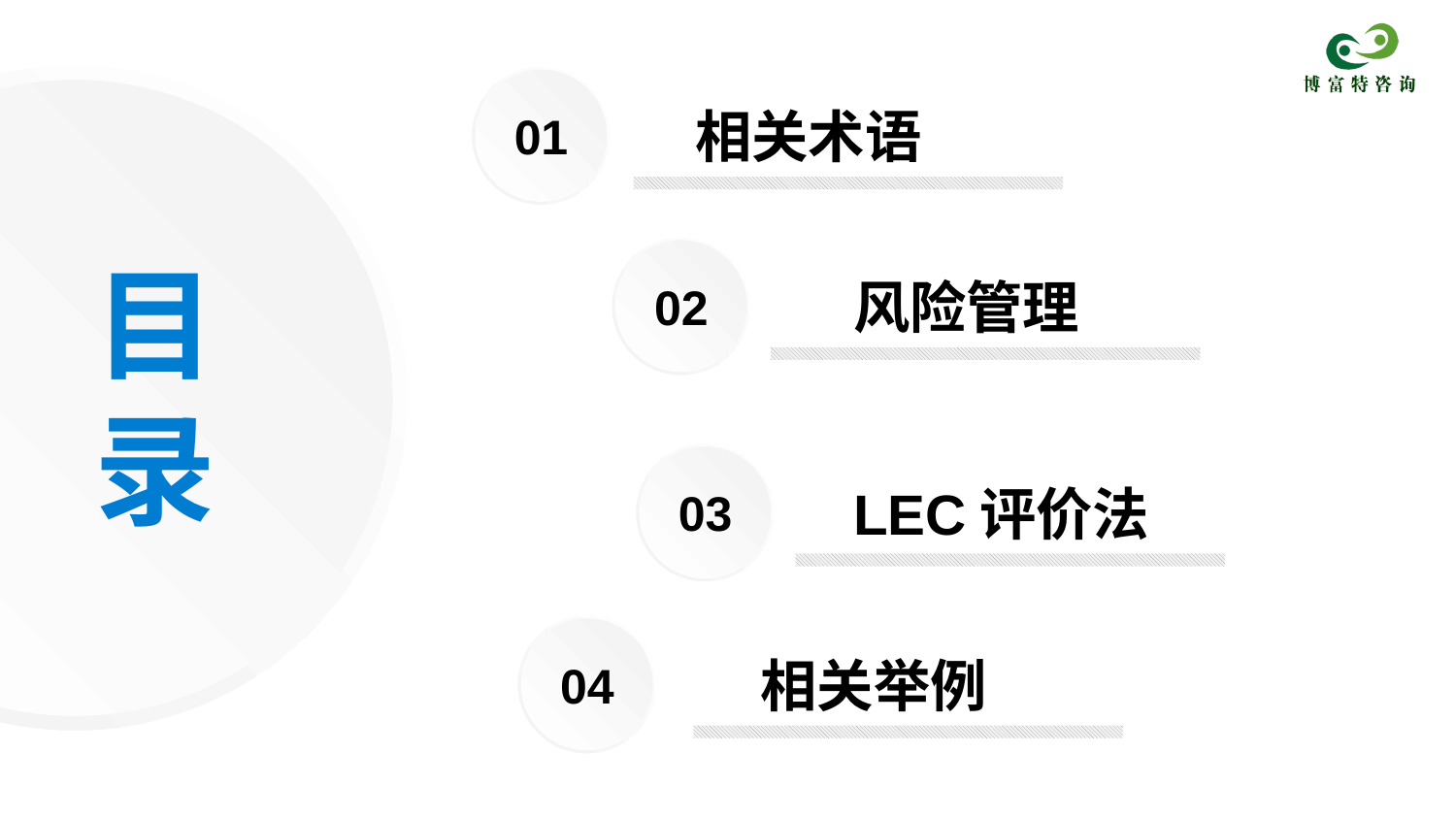

目
录

相关术语
01

02
风险管理

03
LEC评价法

04
相关举例